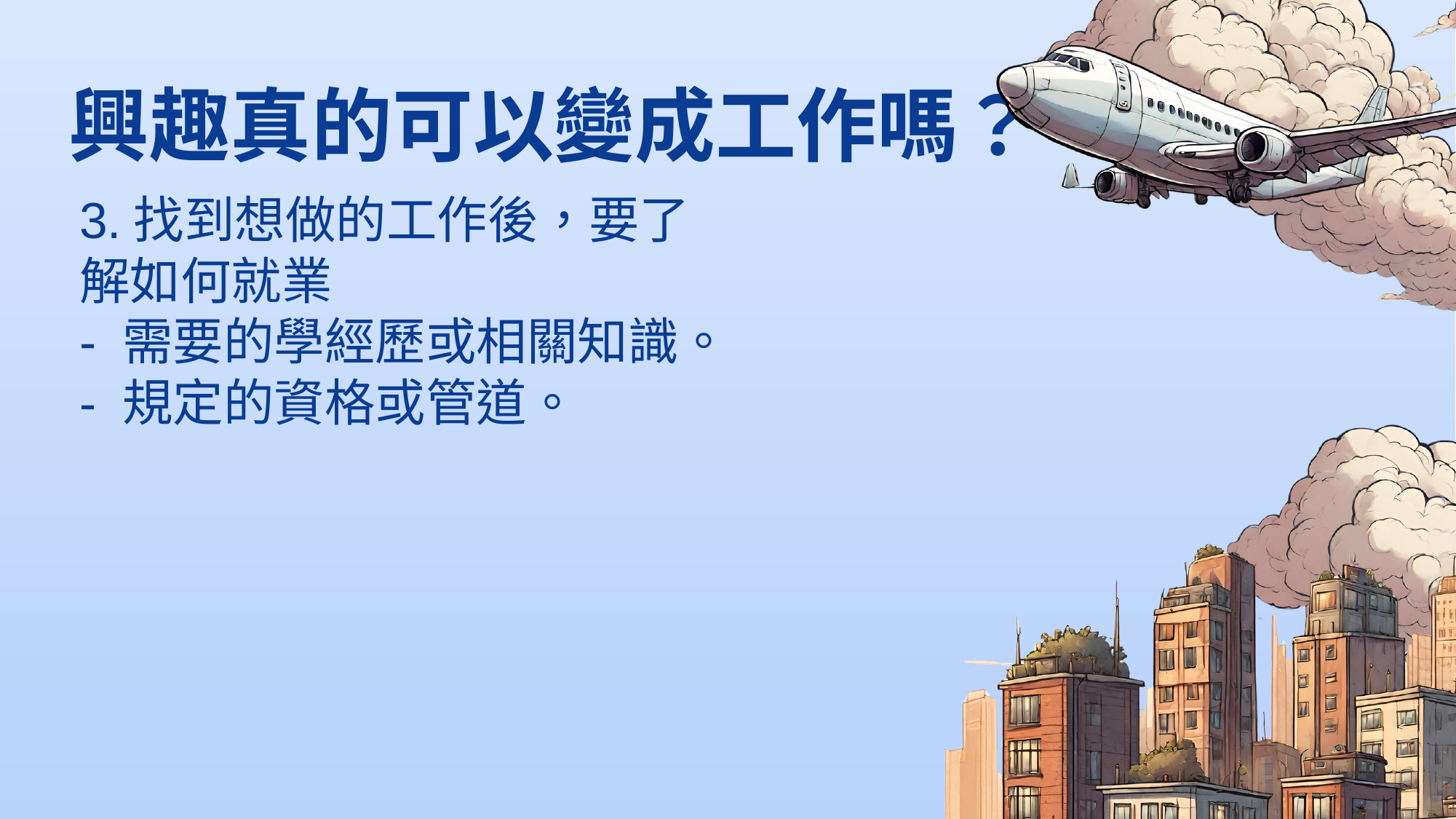

興趣真的可以變成工作嗎？
3.找到想做的工作後，要了解如何就業
- 需要的學經歷或相關知識。
- 規定的資格或管道。